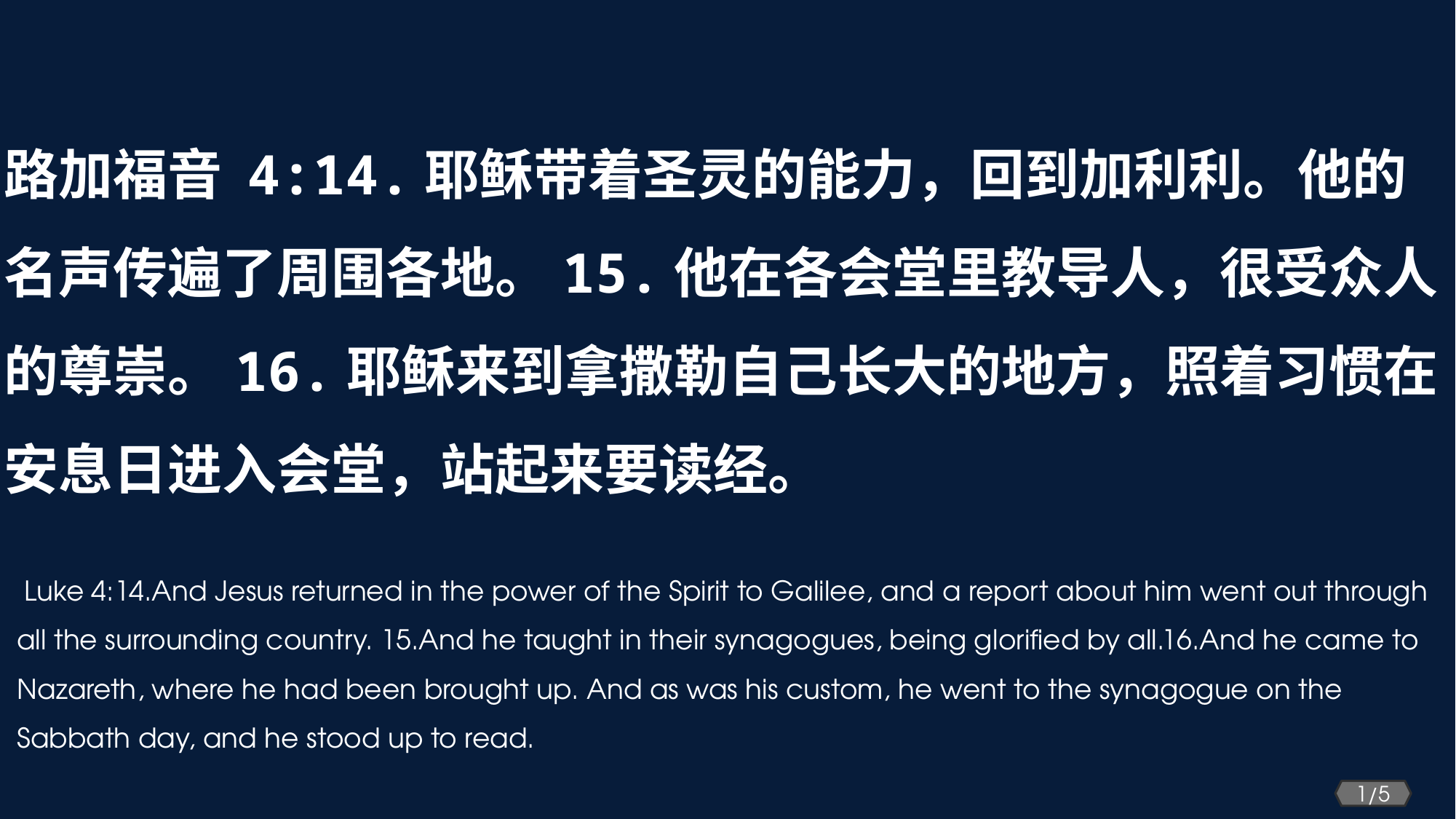

路加福音 4:14.耶稣带着圣灵的能力，回到加利利。他的名声传遍了周围各地。15.他在各会堂里教导人，很受众人的尊崇。16.耶稣来到拿撒勒自己长大的地方，照着习惯在安息日进入会堂，站起来要读经。

 Luke 4:14.And Jesus returned in the power of the Spirit to Galilee, and a report about him went out through all the surrounding country. 15.And he taught in their synagogues, being glorified by all.16.And he came to Nazareth, where he had been brought up. And as was his custom, he went to the synagogue on the Sabbath day, and he stood up to read.
1/5